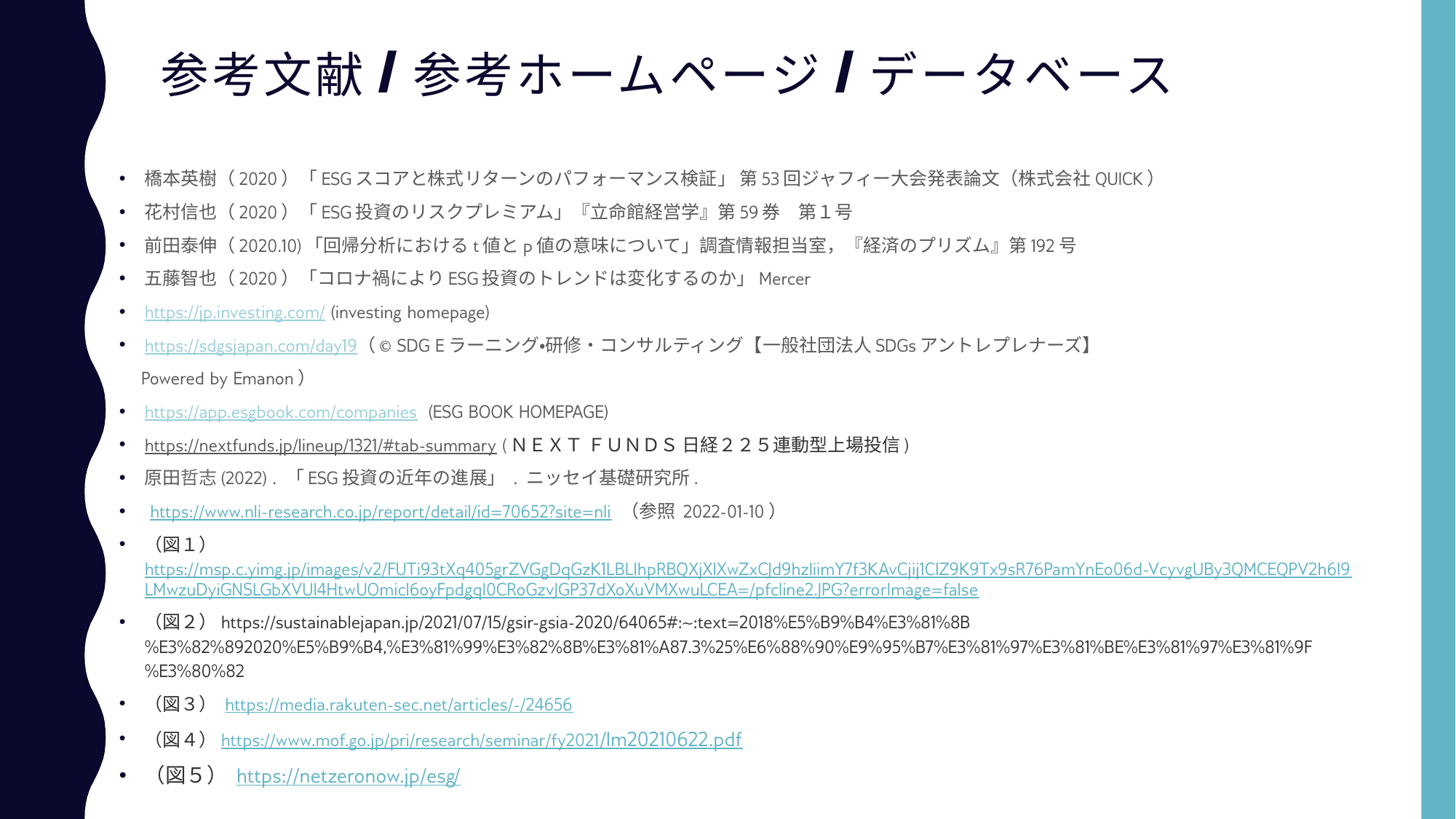

# 参考文献/参考ホームページ/データベース
橋本英樹（2020）「ESGスコアと株式リターンのパフォーマンス検証」 第53回ジャフィー大会発表論文（株式会社QUICK）
花村信也（2020）「ESG投資のリスクプレミアム」『立命館経営学』第59券　第１号
前田泰伸（2020.10)「回帰分析におけるt値とp値の意味について」調査情報担当室，『経済のプリズム』第192号
五藤智也（2020）「コロナ禍によりESG投資のトレンドは変化するのか」Mercer
https://jp.investing.com/ (investing homepage)
https://sdgsjapan.com/day19（© SDG Eラーニング・研修・コンサルティング【一般社団法人SDGsアントレプレナーズ】
　Powered by Emanon）
https://app.esgbook.com/companies  (ESG BOOK HOMEPAGE)
https://nextfunds.jp/lineup/1321/#tab-summary (ＮＥＸＴ ＦＵＮＤＳ 日経２２５連動型上場投信)
原田哲志(2022) . 「ESG投資の近年の進展」 . ニッセイ基礎研究所.
 https://www.nli-research.co.jp/report/detail/id=70652?site=nli （参照 2022-01-10）
（図１）https://msp.c.yimg.jp/images/v2/FUTi93tXq405grZVGgDqGzK1LBLIhpRBQXjXIXwZxCJd9hzliimY7f3KAvCjij1CIZ9K9Tx9sR76PamYnEo06d-VcyvgUBy3QMCEQPV2h6I9LMwzuDyiGNSLGbXVUI4HtwUOmicl6oyFpdgql0CRoGzvJGP37dXoXuVMXwuLCEA=/pfcline2.JPG?errorImage=false
（図２）https://sustainablejapan.jp/2021/07/15/gsir-gsia-2020/64065#:~:text=2018%E5%B9%B4%E3%81%8B%E3%82%892020%E5%B9%B4,%E3%81%99%E3%82%8B%E3%81%A87.3%25%E6%88%90%E9%95%B7%E3%81%97%E3%81%BE%E3%81%97%E3%81%9F%E3%80%82
（図３） https://media.rakuten-sec.net/articles/-/24656
（図４）https://www.mof.go.jp/pri/research/seminar/fy2021/lm20210622.pdf
（図５） https://netzeronow.jp/esg/